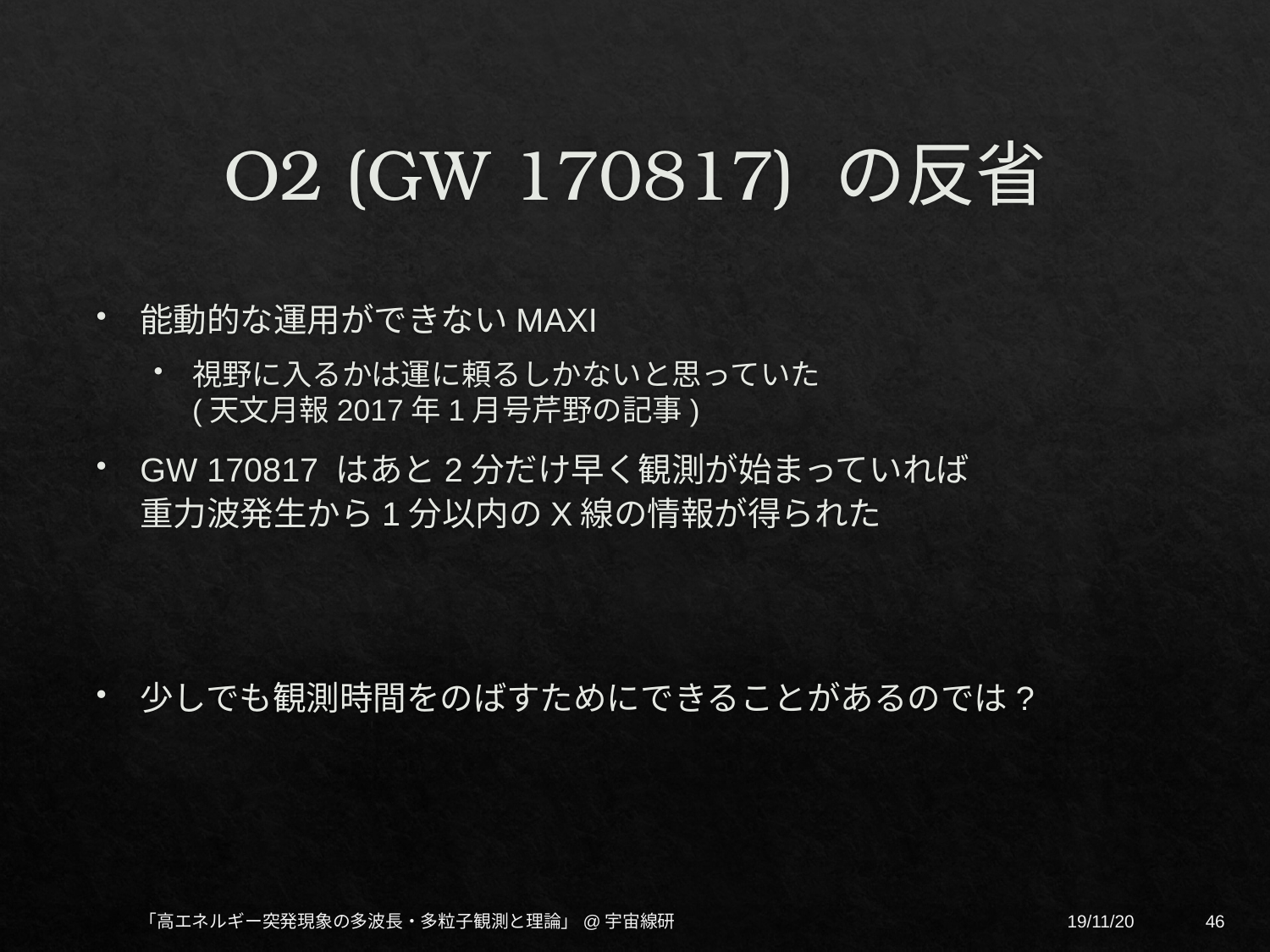

# O2 (GW 170817) の反省
能動的な運用ができないMAXI
視野に入るかは運に頼るしかないと思っていた
(天文月報2017年1月号芹野の記事)
GW 170817 はあと2分だけ早く観測が始まっていれば
重力波発生から1分以内のX線の情報が得られた

少しでも観測時間をのばすためにできることがあるのでは?
19/11/20
46
「高エネルギー突発現象の多波長・多粒子観測と理論」@宇宙線研